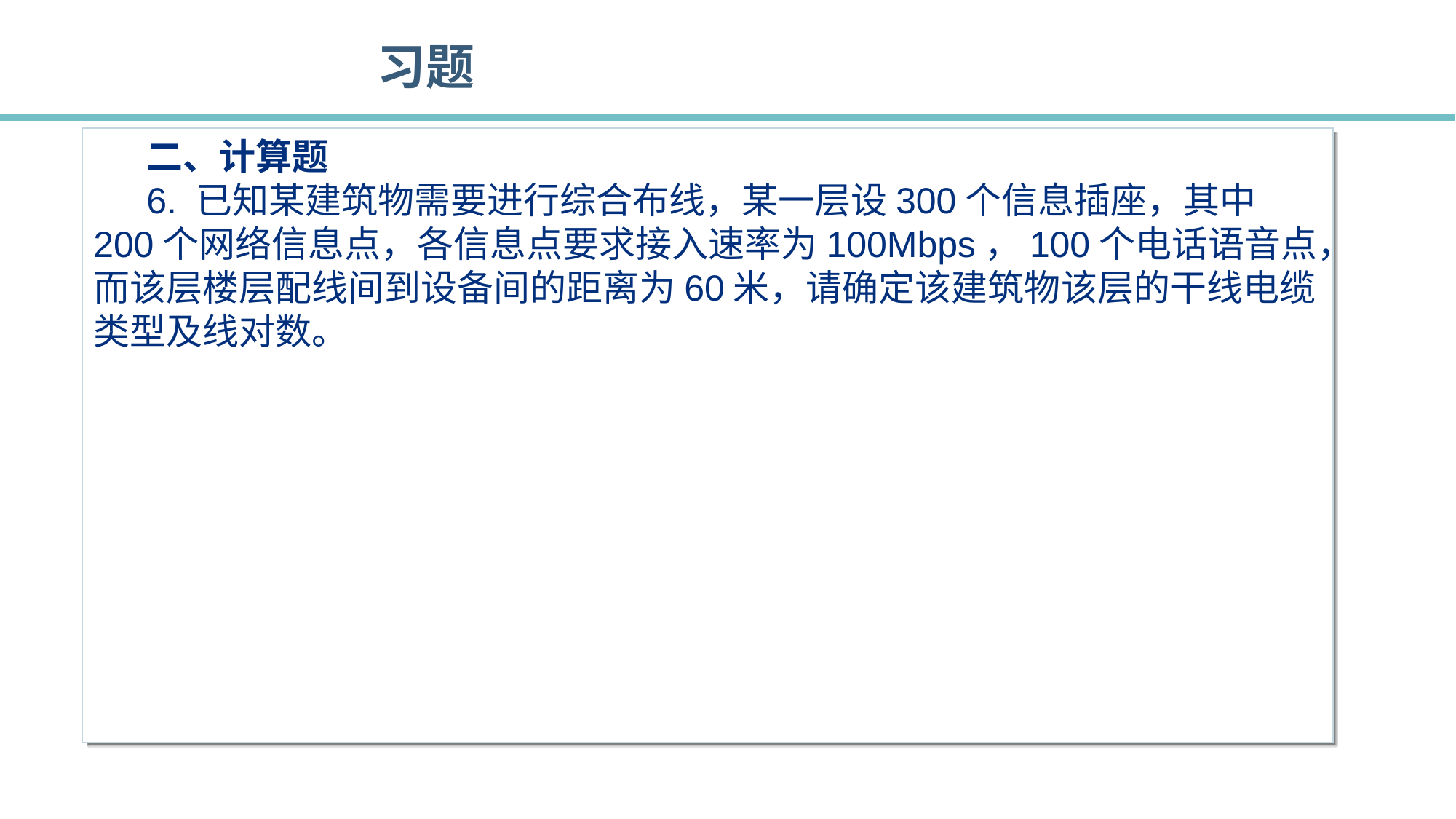

习题
二、计算题
6. 已知某建筑物需要进行综合布线，某一层设300个信息插座，其中200个网络信息点，各信息点要求接入速率为100Mbps，100个电话语音点，而该层楼层配线间到设备间的距离为60米，请确定该建筑物该层的干线电缆类型及线对数。